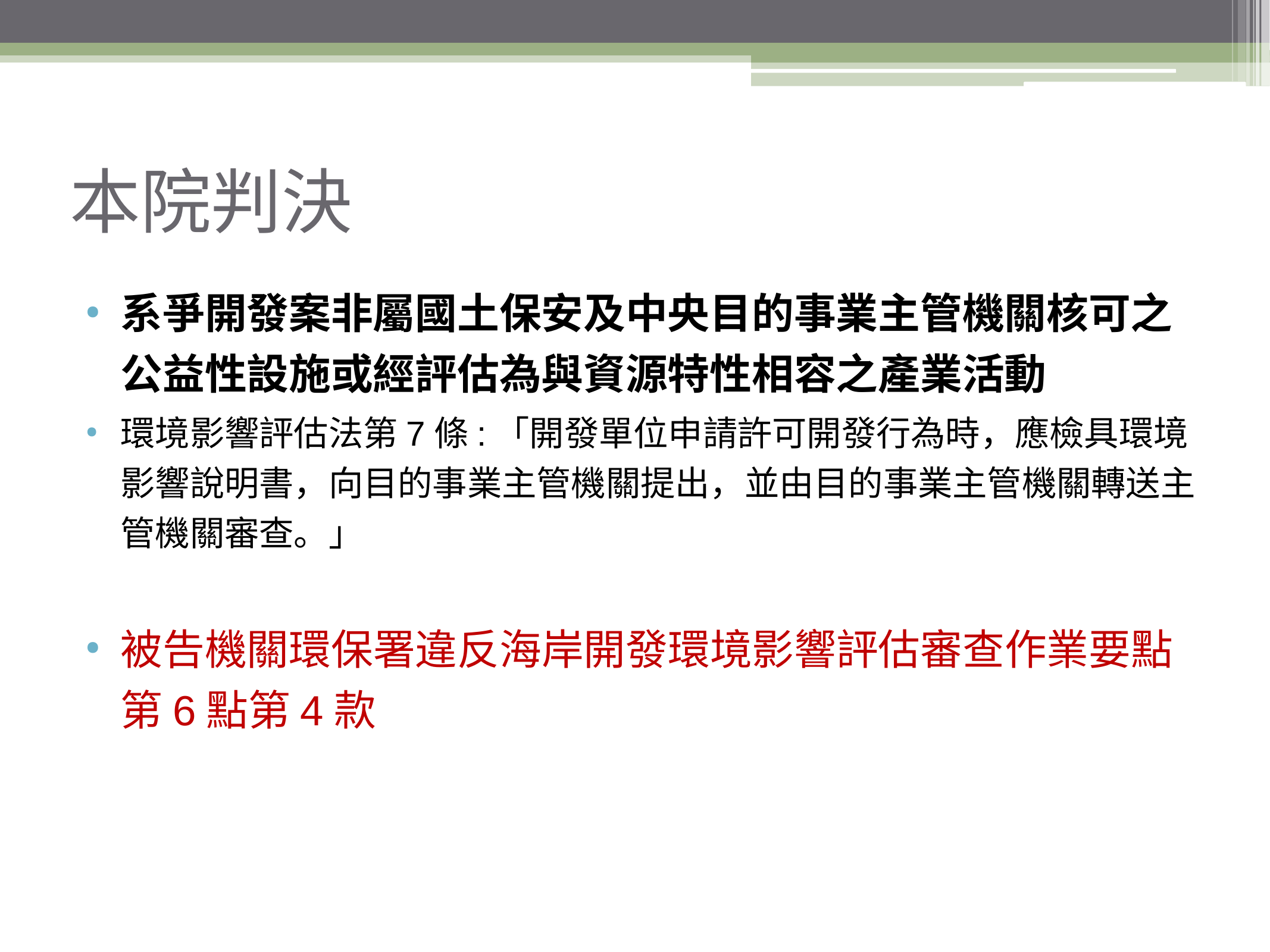

# 本院判決
系爭開發案非屬國土保安及中央目的事業主管機關核可之公益性設施或經評估為與資源特性相容之產業活動
環境影響評估法第7條:「開發單位申請許可開發行為時，應檢具環境影響說明書，向目的事業主管機關提出，並由目的事業主管機關轉送主管機關審查。」

被告機關環保署違反海岸開發環境影響評估審查作業要點第6點第4款